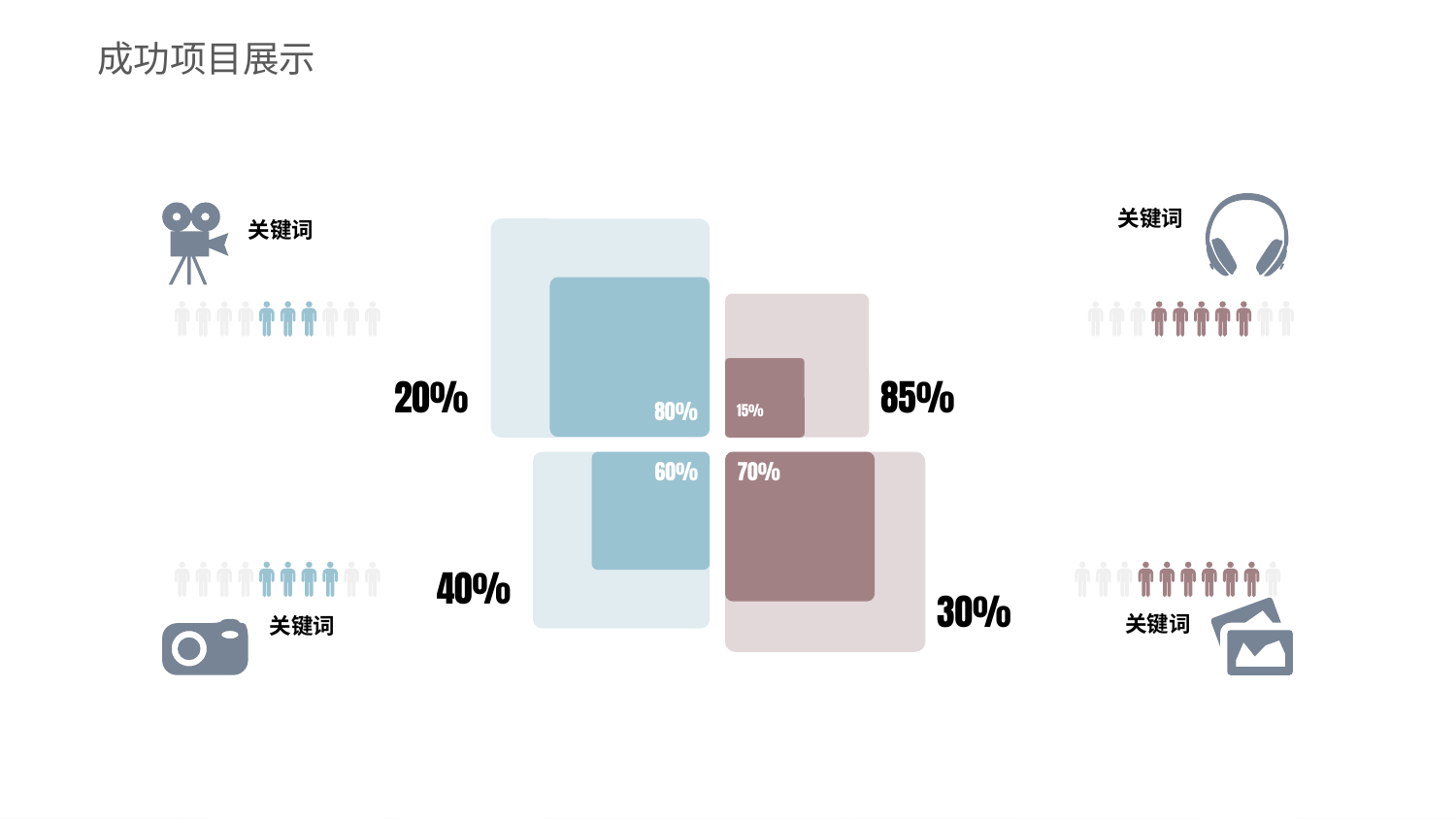

成功项目展示

关键词

关键词

80%

15%
20%
85%

60%

70%

关键词

关键词
40%
30%